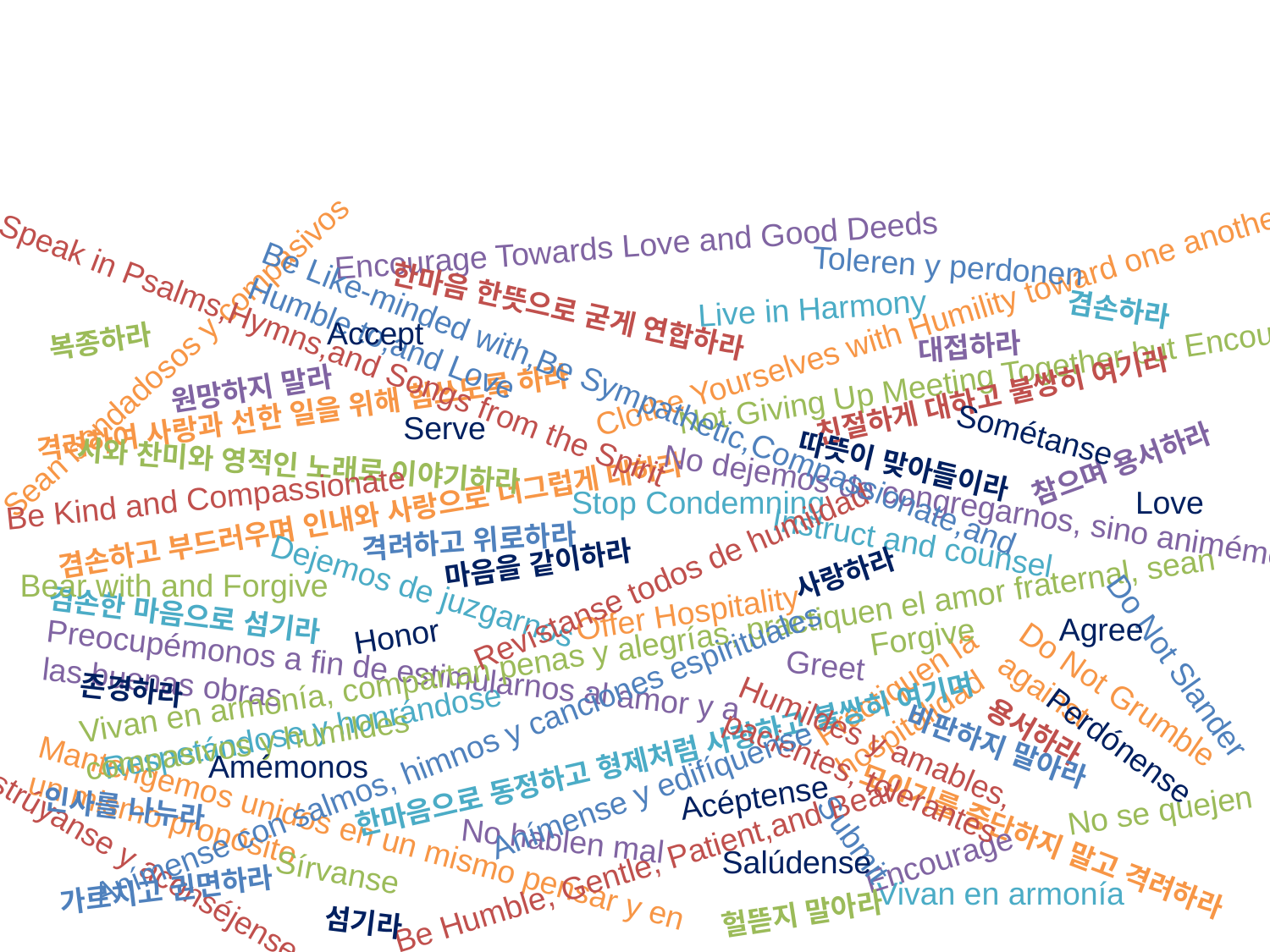

Encourage Towards Love and Good Deeds
Toleren y perdonen
Live in Harmony
겸손하라
한마음 한뜻으로 굳게 연합하라
Clothe Yourselves with Humility toward one another
Accept
복종하라
대접하라
Speak in Psalms,Hymns,and Songs from the Spirit
Sean bondadosos y compasivos
Not Giving Up Meeting Together but Encourage
원망하지 말라
친절하게 대하고 불쌍히 여기라
격려하여 사랑과 선한 일을 위해 힘쓰도록 하라
Be Like-minded with,Be Sympathetic,Compassionate,and Humble to,and Love
Serve
Sométanse
참으며 용서하라
따뜻이 맞아들이라
시와 찬미와 영적인 노래로 이야기하라
Be Kind and Compassionate
Stop Condemning
Love
No dejemos de congregarnos, sino animémonos
겸손하고 부드러우며 인내와 사랑으로 너그럽게 대하라
Instruct and counsel
격려하고 위로하라
마음을 같이하라
사랑하라
Revístanse todos de humildad
Bear with and Forgive
Dejemos de juzgarnos
Offer Hospitality
겸손한 마음으로 섬기라
Agree
Honor
Forgive
Vivan en armonía, compartan penas y alegrías, practiquen el amor fraternal, sean compasivos y humildes
Practiquen la hospitalidad
Greet
Do Not Slander
Preocupémonos a fin de estimularnos al amor y a las buenas obras
존경하라
Do Not Grumble against
Respetándose y honrándose
용서하라
한마음으로 동정하고 형제처럼 사랑하고 불쌍히 여기며
Perdónense
Anímense con salmos, himnos y canciones espirituales
비판하지 말아라
Amémonos
Humildes y amables, pacientes, tolerantes
Anímense y edifíquense
Acéptense
No se quejen
인사를 나누라
Mantengemos unidos en un mismo pensar y en un mismo propósito
Submit
No hablen mal
모이기를 중단하지 말고 격려하라
Encourage
instrúyanse y aconséjense
Salúdense
Be Humble, Gentle, Patient,and Bear
Sírvanse
가르치고 권면하라
Vivan en armonía
헐뜯지 말아라
섬기라